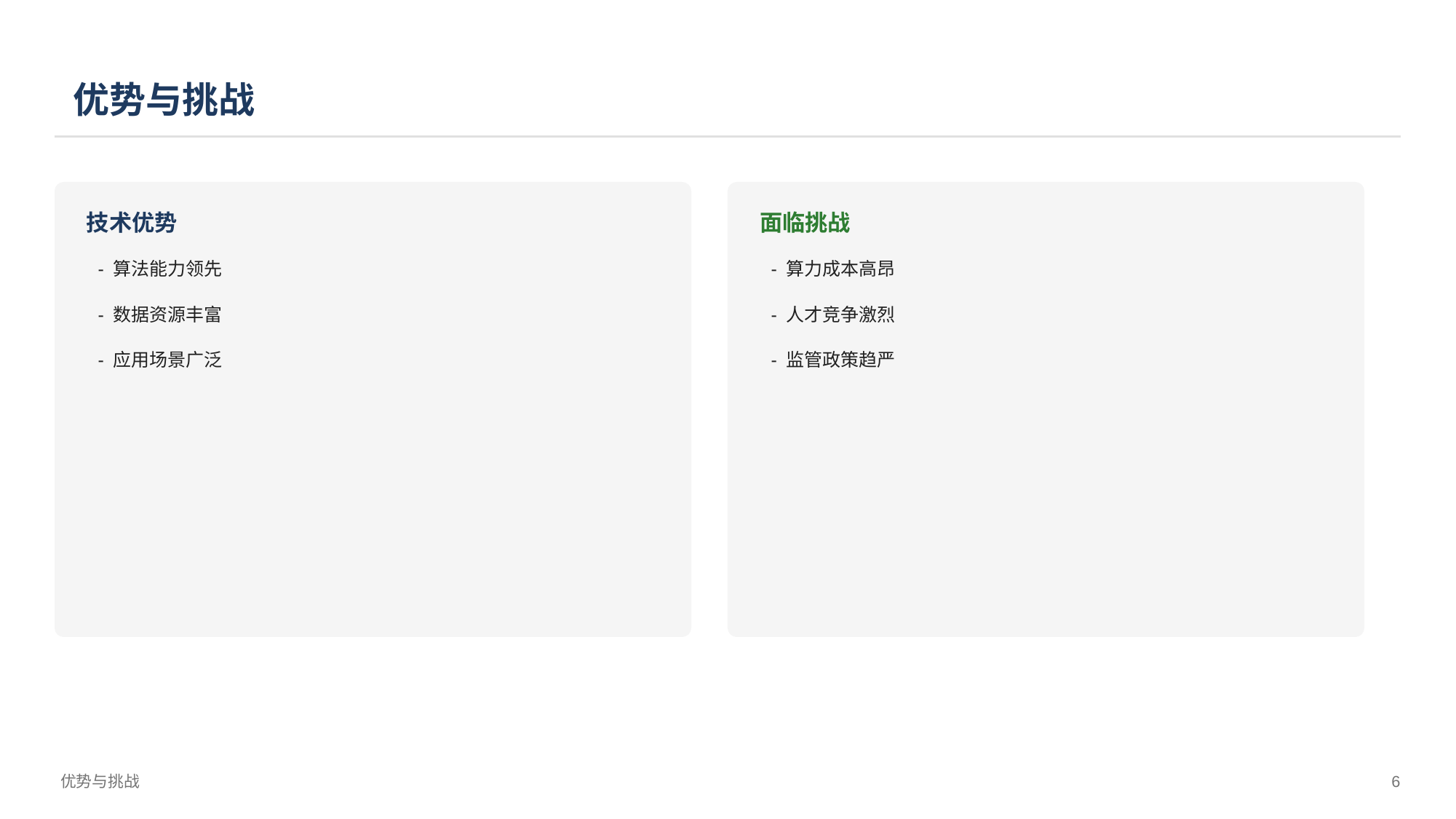

优势与挑战

技术优势
- 算法能力领先
- 数据资源丰富
- 应用场景广泛

面临挑战
- 算力成本高昂
- 人才竞争激烈
- 监管政策趋严
优势与挑战
6